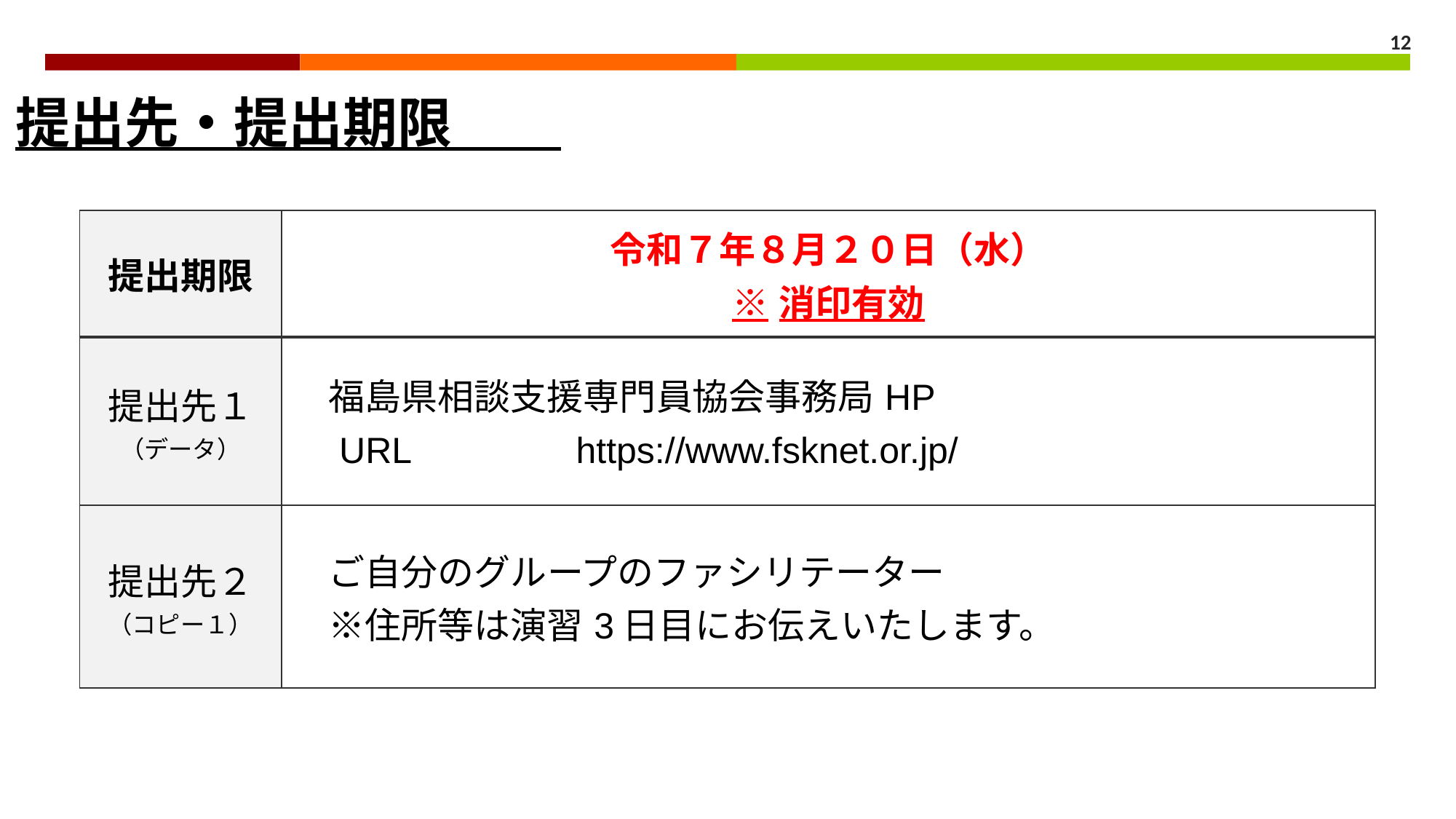

12
提出先・提出期限
| 提出期限 | 令和７年８月２０日（水） ※消印有効 |
| --- | --- |
| 提出先１ （データ） | 福島県相談支援専門員協会事務局HP 　URL　　　　https://www.fsknet.or.jp/ |
| 提出先２ （コピー１） | ご自分のグループのファシリテーター 　※住所等は演習3日目にお伝えいたします。 |